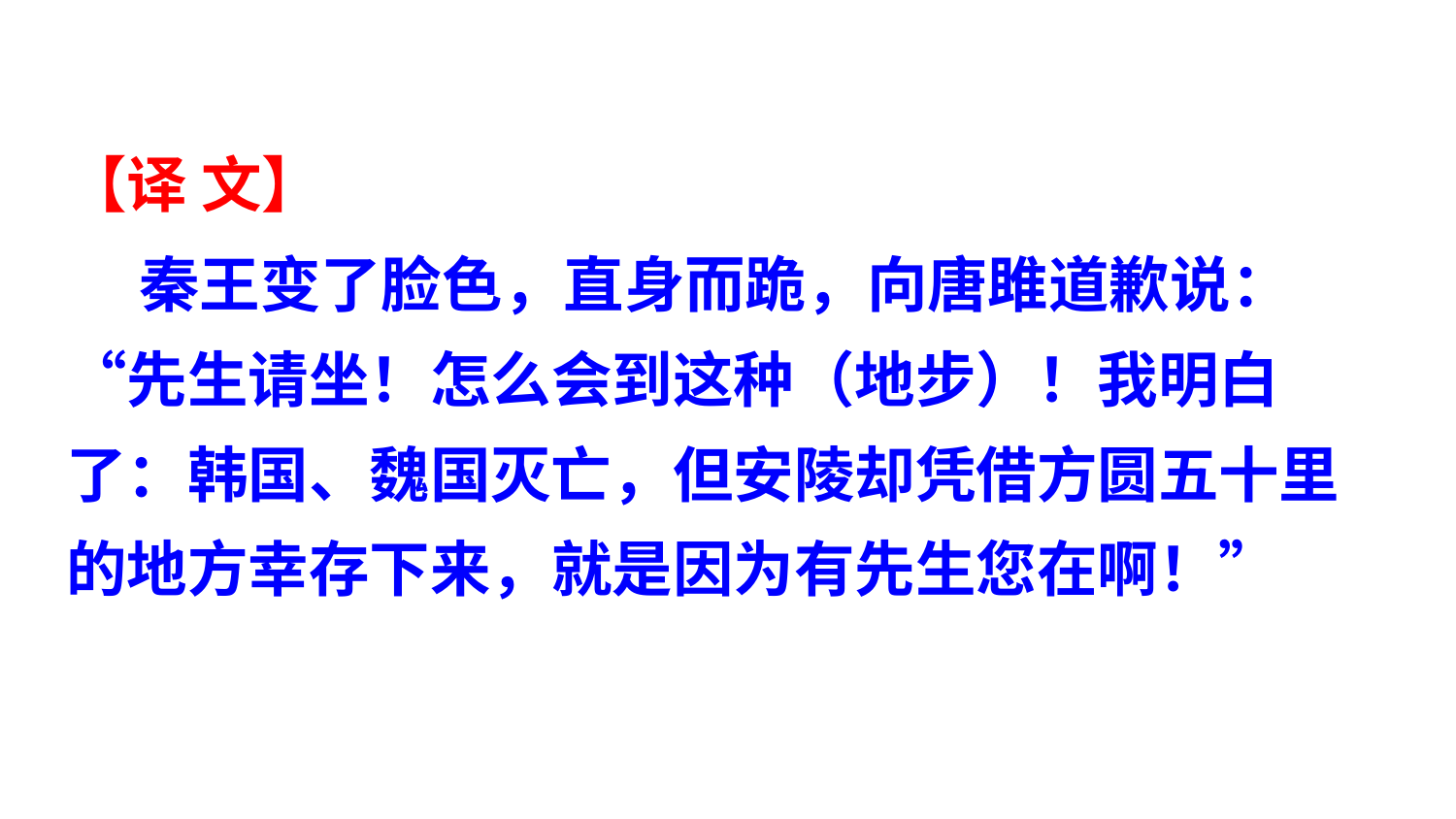

【译 文】
    秦王变了脸色，直身而跪，向唐雎道歉说：“先生请坐！怎么会到这种（地步）！我明白了：韩国、魏国灭亡，但安陵却凭借方圆五十里的地方幸存下来，就是因为有先生您在啊！”